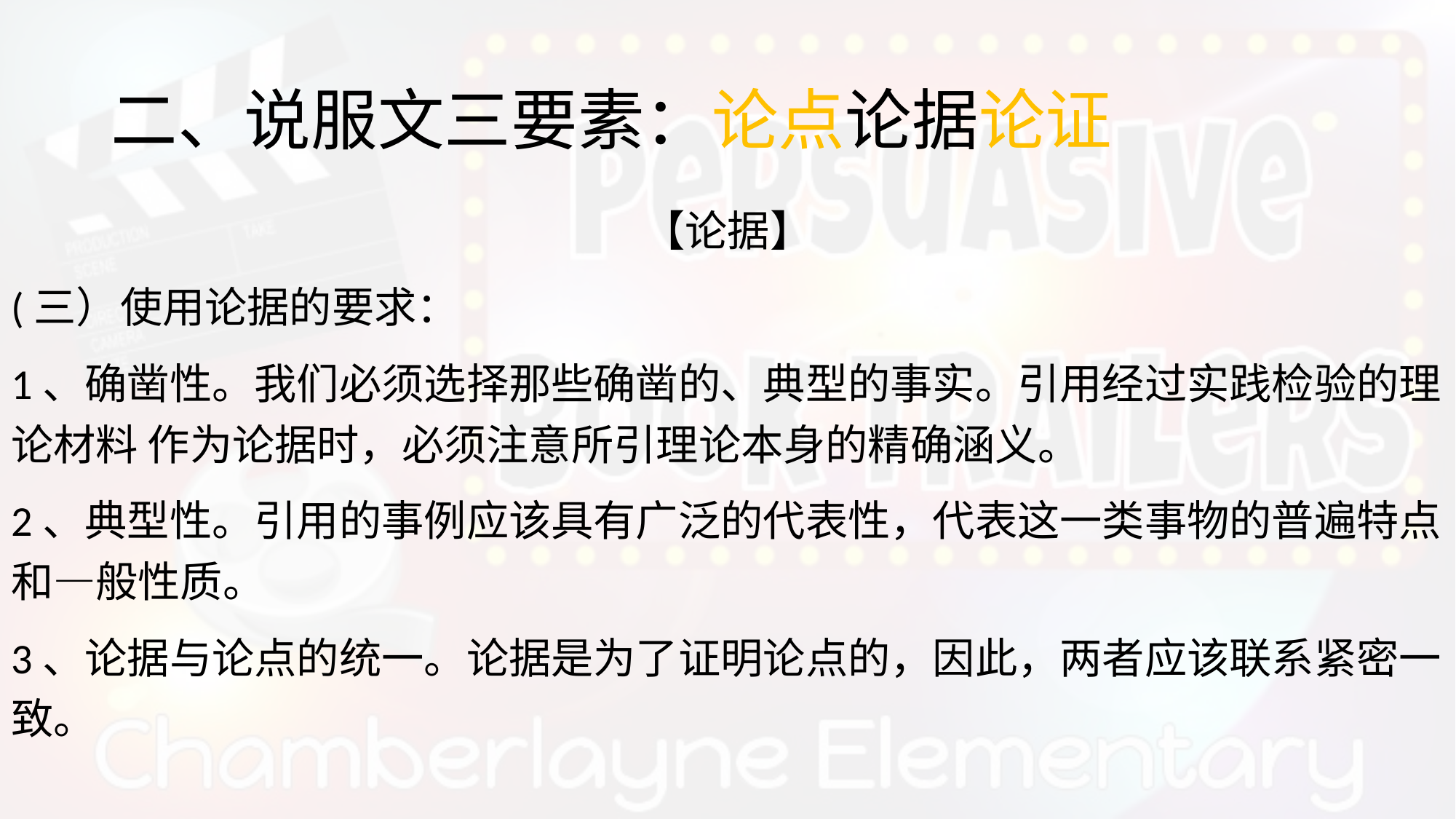

# 二、说服文三要素：论点论据论证

【论据】
(三）	使用论据的要求：
1、确凿性。我们必须选择那些确凿的、典型的事实。引用经过实践检验的理论材料 作为论据时，必须注意所引理论本身的精确涵义。
2、典型性。引用的事例应该具有广泛的代表性，代表这一类事物的普遍特点和—般性质。
3、论据与论点的统一。论据是为了证明论点的，因此，两者应该联系紧密一致。